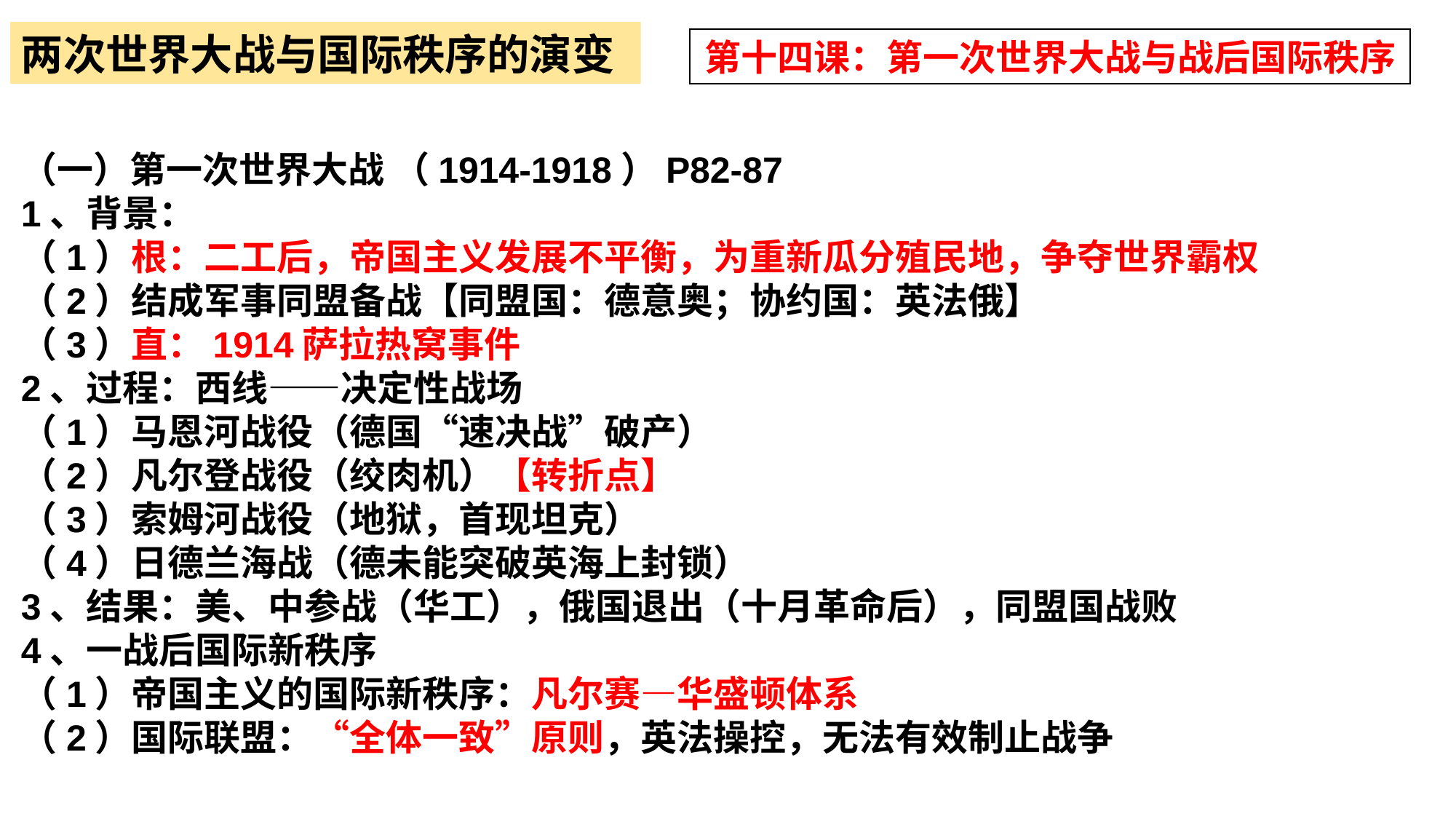

两次世界大战与国际秩序的演变
第十四课：第一次世界大战与战后国际秩序
（一）第一次世界大战 （1914-1918）P82-87
1、背景：
（1）根：二工后，帝国主义发展不平衡，为重新瓜分殖民地，争夺世界霸权
（2）结成军事同盟备战【同盟国：德意奥；协约国：英法俄】
（3）直：1914萨拉热窝事件
2、过程：西线——决定性战场
（1）马恩河战役（德国“速决战”破产）
（2）凡尔登战役（绞肉机）【转折点】
（3）索姆河战役（地狱，首现坦克）
（4）日德兰海战（德未能突破英海上封锁）
3、结果：美、中参战（华工），俄国退出（十月革命后），同盟国战败
4、一战后国际新秩序
（1）帝国主义的国际新秩序：凡尔赛—华盛顿体系
（2）国际联盟：“全体一致”原则，英法操控，无法有效制止战争